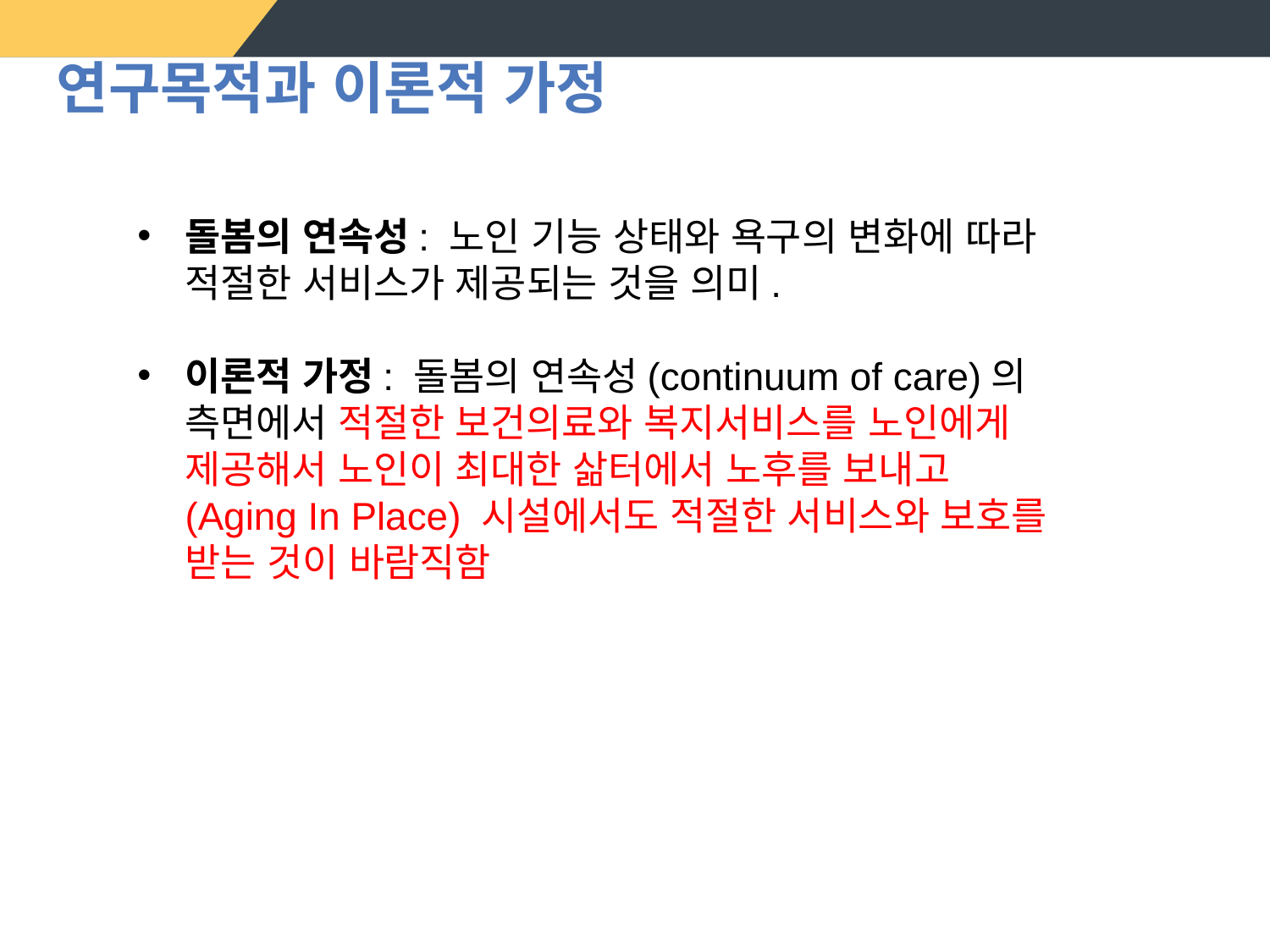

연구목적과 이론적 가정
돌봄의 연속성: 노인 기능 상태와 욕구의 변화에 따라
적절한 서비스가 제공되는 것을 의미.

이론적 가정: 돌봄의 연속성(continuum of care)의
측면에서 적절한 보건의료와 복지서비스를 노인에게
제공해서 노인이 최대한 삶터에서 노후를 보내고
(Aging In Place) 시설에서도 적절한 서비스와 보호를
받는 것이 바람직함